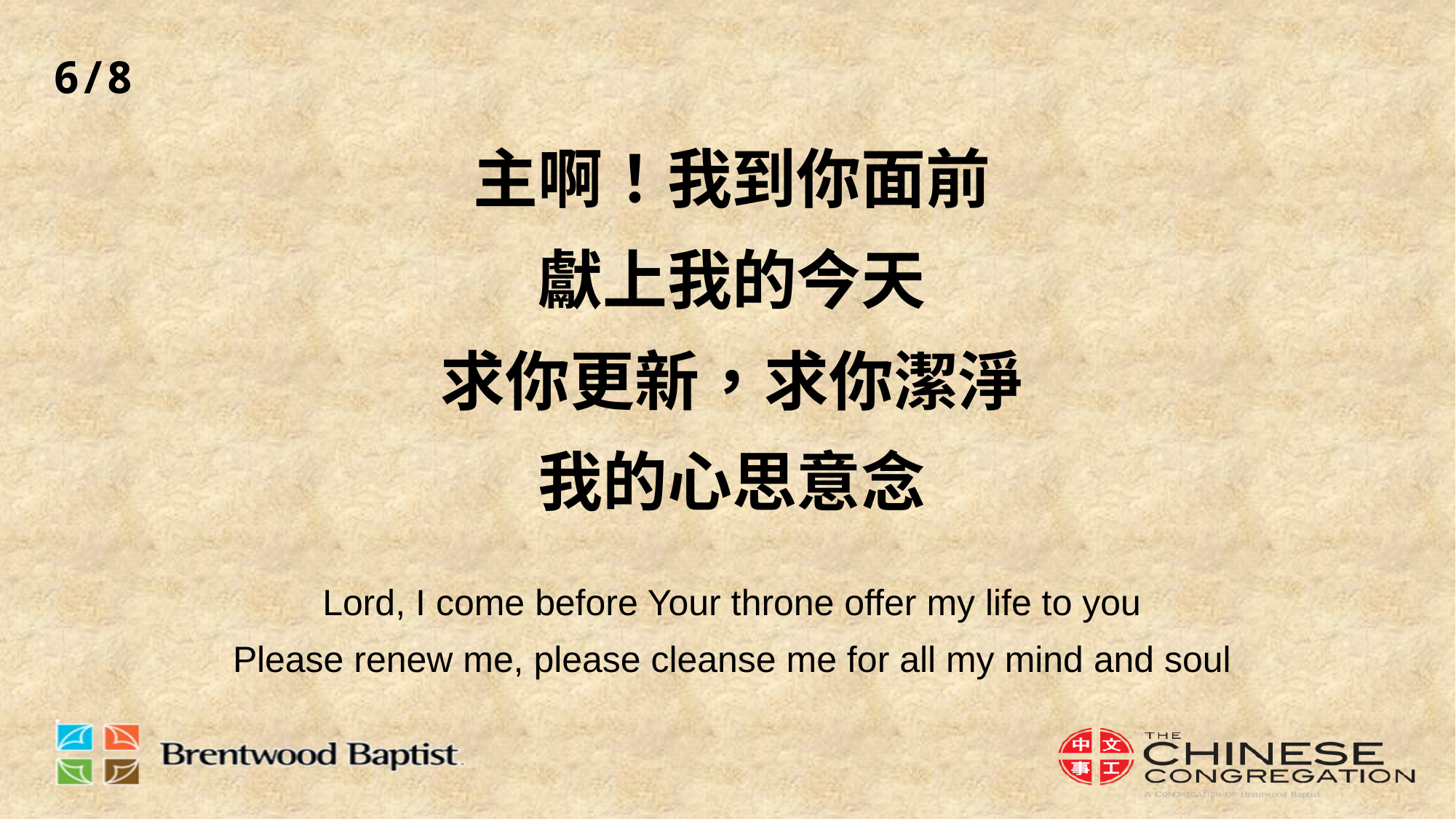

6/8
# 主啊！我到你面前 獻上我的今天 求你更新，求你潔淨 我的心思意念 Lord, I come before Your throne offer my life to you Please renew me, please cleanse me for all my mind and soul